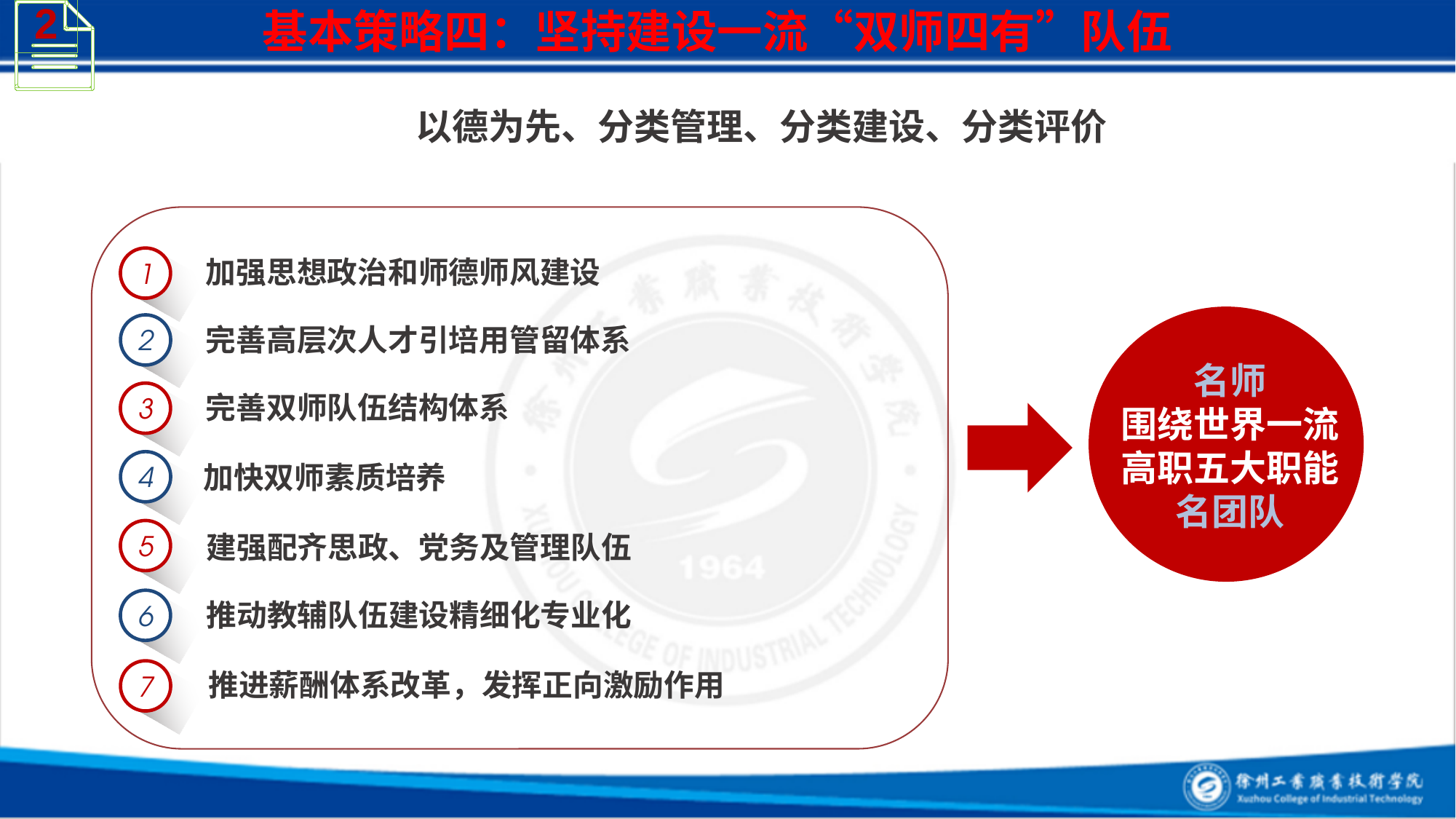

2
  基本策略四：坚持建设一流“双师四有”队伍
以德为先、分类管理、分类建设、分类评价

1

加强思想政治和师德师风建设

名师
围绕世界一流高职五大职能
名团队
2

完善高层次人才引培用管留体系
3

完善双师队伍结构体系

4

加快双师素质培养
5

建强配齐思政、党务及管理队伍
6

推动教辅队伍建设精细化专业化
推进薪酬体系改革，发挥正向激励作用
7